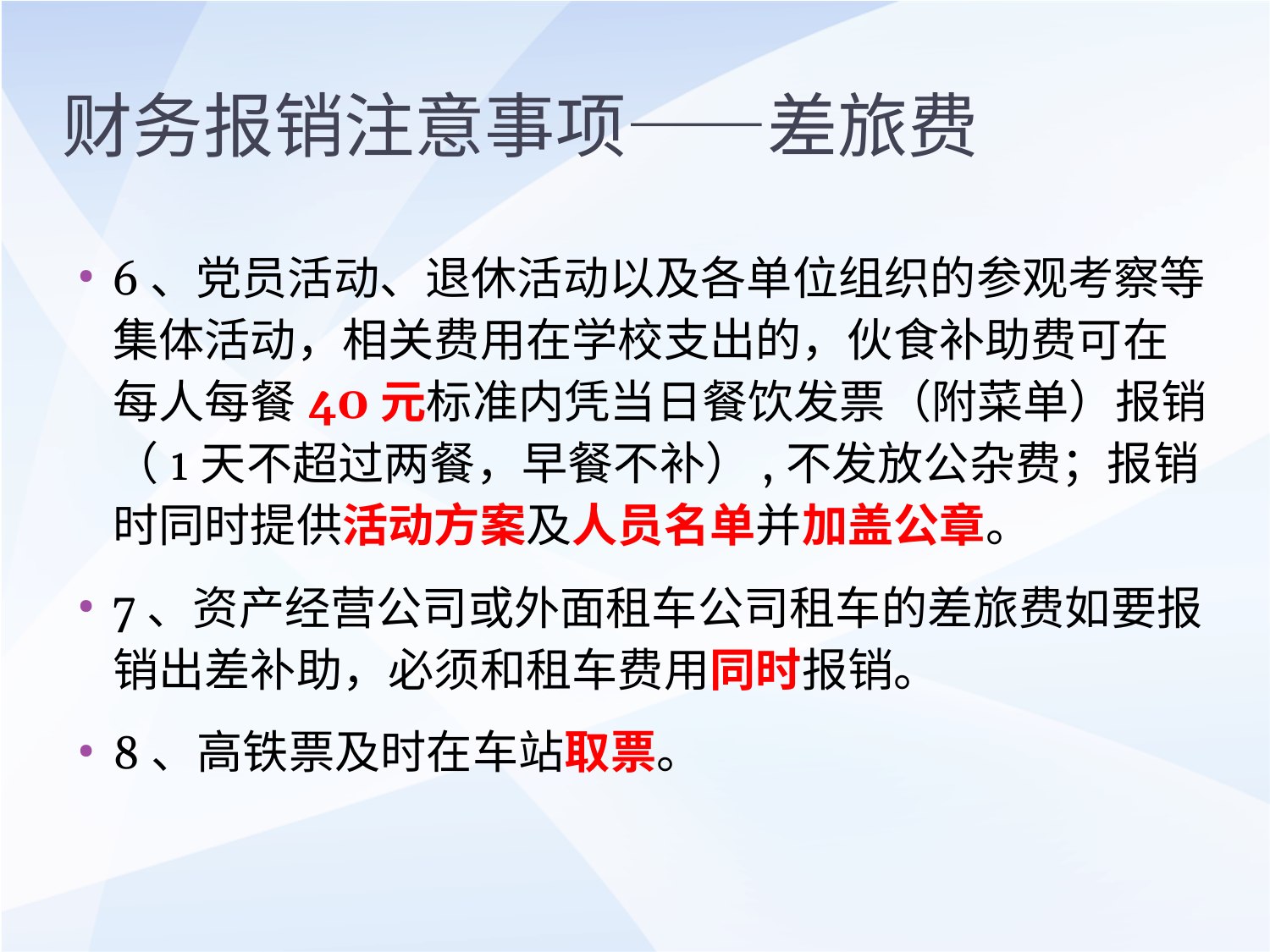

财务报销注意事项——差旅费
6、党员活动、退休活动以及各单位组织的参观考察等集体活动，相关费用在学校支出的，伙食补助费可在每人每餐40元标准内凭当日餐饮发票（附菜单）报销（1天不超过两餐，早餐不补）,不发放公杂费；报销时同时提供活动方案及人员名单并加盖公章。
7、资产经营公司或外面租车公司租车的差旅费如要报销出差补助，必须和租车费用同时报销。
8、高铁票及时在车站取票。